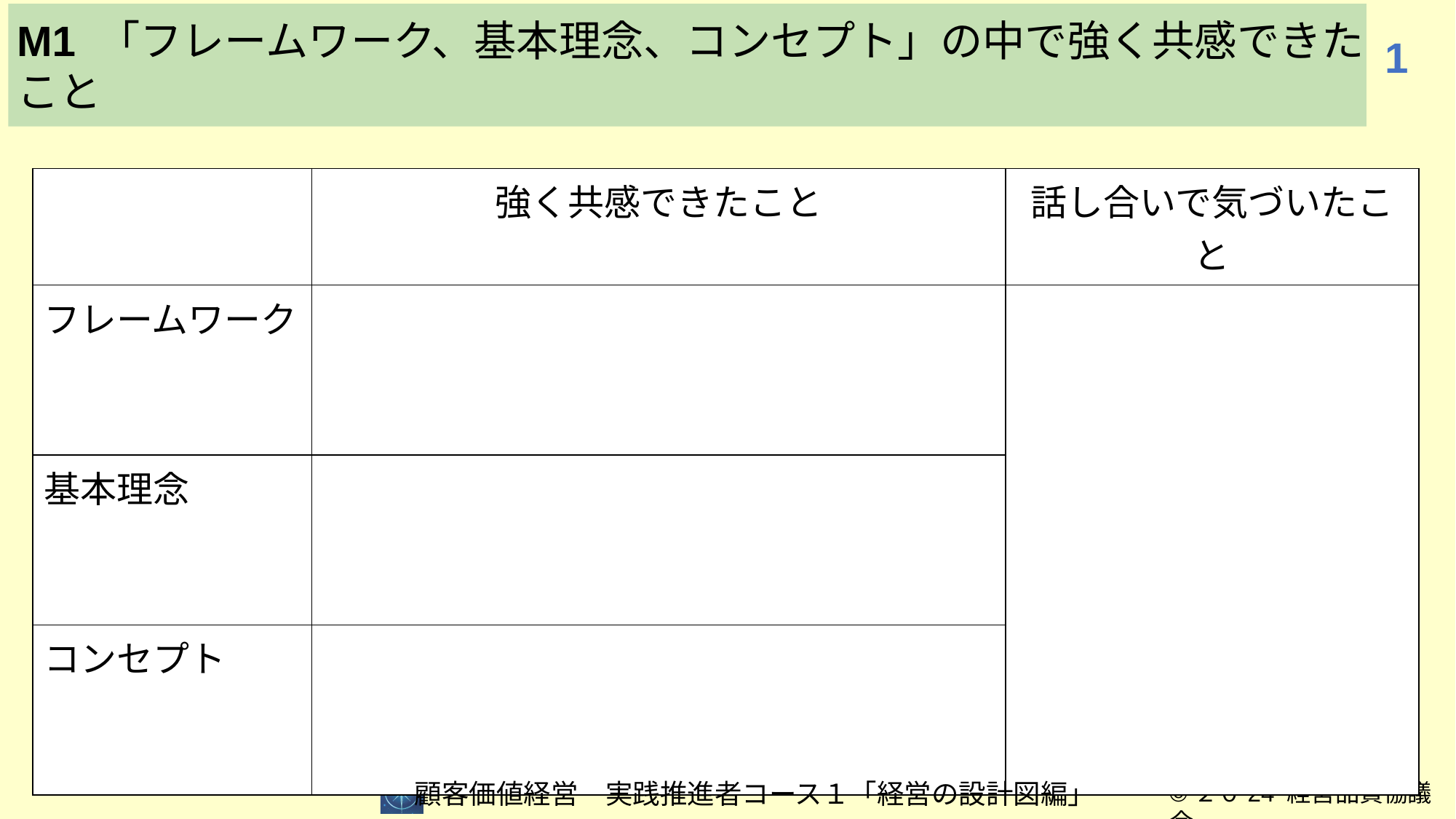

M1 「フレームワーク、基本理念、コンセプト」の中で強く共感できたこと
1
|  | 強く共感できたこと | 話し合いで気づいたこと |
| --- | --- | --- |
| フレームワーク |  |  |
| 基本理念 |  |  |
| コンセプト |  |  |
　　顧客価値経営　実践推進者コース１「経営の設計図編」